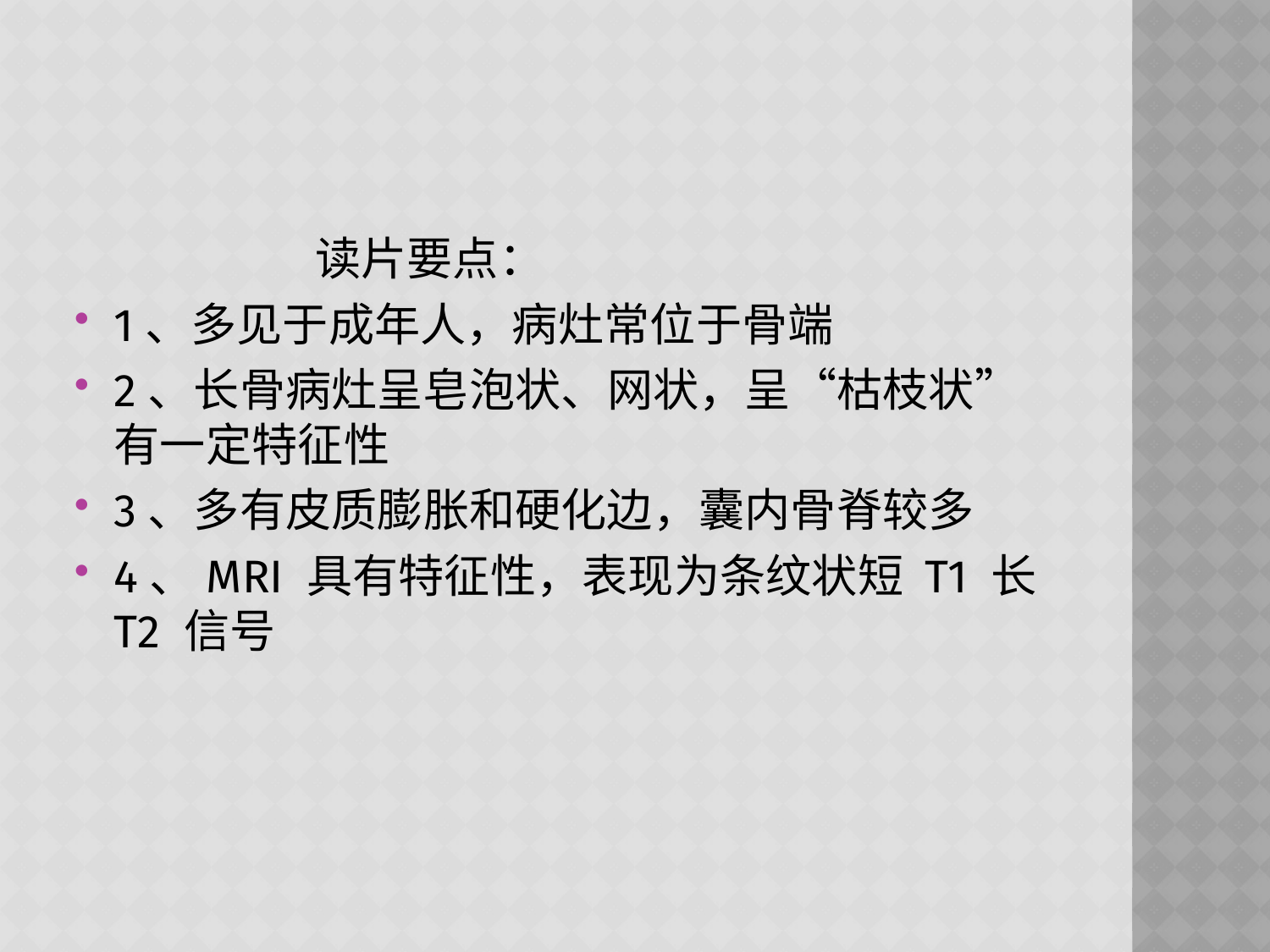

#
                      读片要点：
1、多见于成年人，病灶常位于骨端
2、长骨病灶呈皂泡状、网状，呈“枯枝状”有一定特征性
3、多有皮质膨胀和硬化边，囊内骨脊较多
4、MRI 具有特征性，表现为条纹状短 T1 长 T2 信号